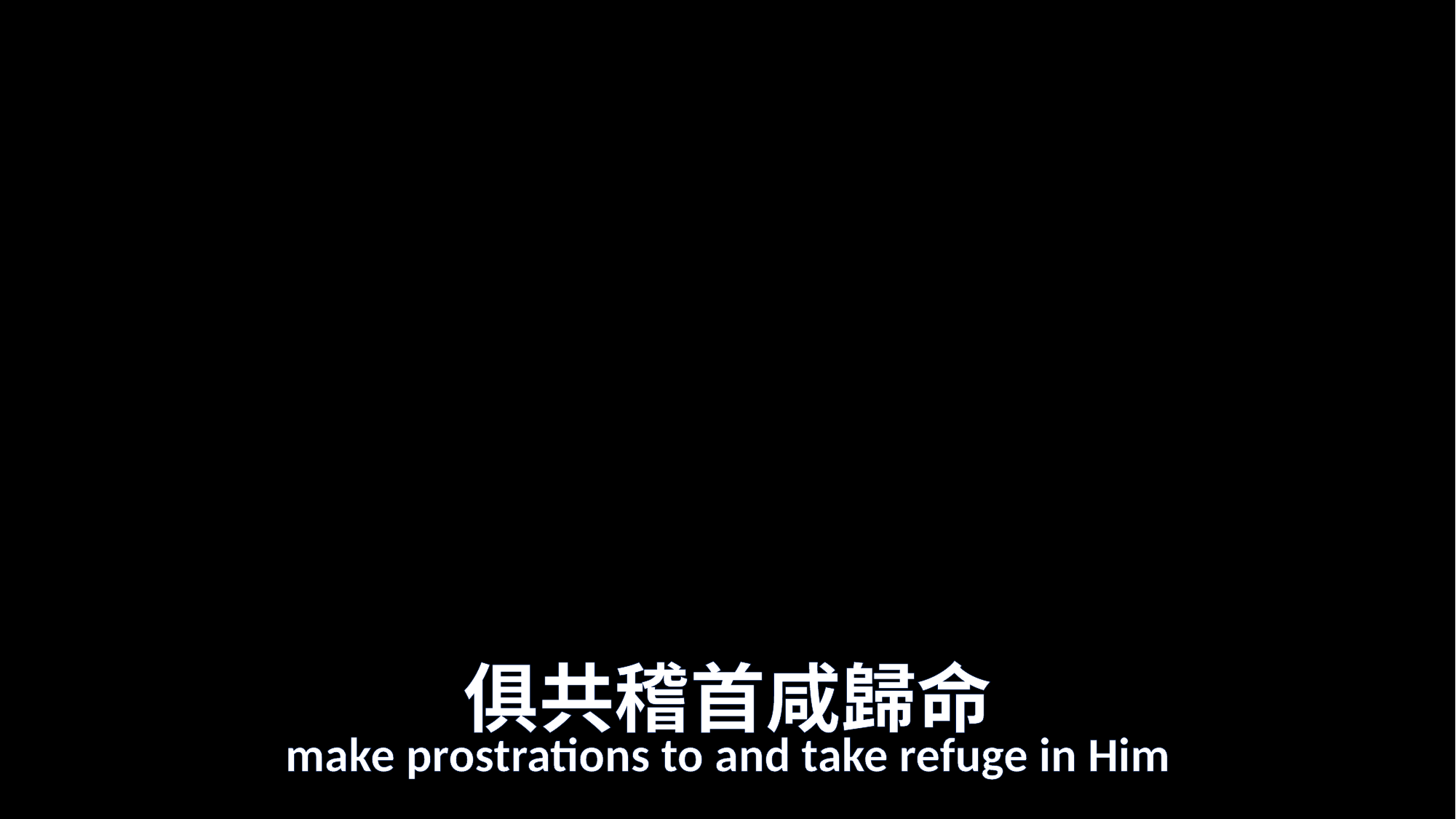

# 俱共稽首咸歸命
make prostrations to and take refuge in Him